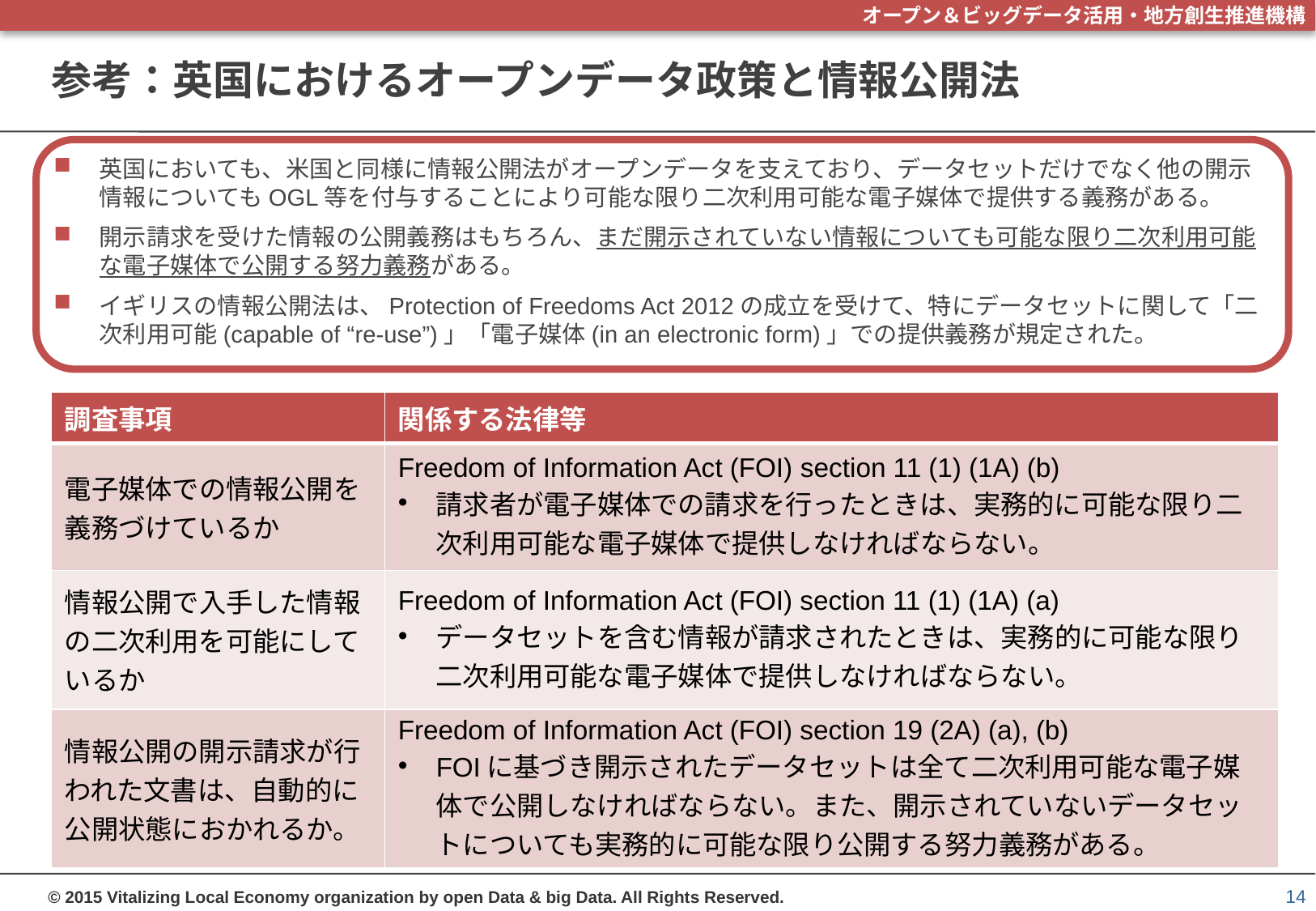

# 参考：英国におけるオープンデータ政策と情報公開法

英国においても、米国と同様に情報公開法がオープンデータを支えており、データセットだけでなく他の開示情報についてもOGL等を付与することにより可能な限り二次利用可能な電子媒体で提供する義務がある。
開示請求を受けた情報の公開義務はもちろん、まだ開示されていない情報についても可能な限り二次利用可能な電子媒体で公開する努力義務がある。
イギリスの情報公開法は、Protection of Freedoms Act 2012の成立を受けて、特にデータセットに関して「二次利用可能(capable of “re-use”)」「電子媒体(in an electronic form)」での提供義務が規定された。
| 調査事項 | 関係する法律等 |
| --- | --- |
| 電子媒体での情報公開を義務づけているか | Freedom of Information Act (FOI) section 11 (1) (1A) (b) 請求者が電子媒体での請求を行ったときは、実務的に可能な限り二次利用可能な電子媒体で提供しなければならない。 |
| 情報公開で入手した情報の二次利用を可能にしているか | Freedom of Information Act (FOI) section 11 (1) (1A) (a) データセットを含む情報が請求されたときは、実務的に可能な限り二次利用可能な電子媒体で提供しなければならない。 |
| 情報公開の開示請求が行われた文書は、自動的に公開状態におかれるか。 | Freedom of Information Act (FOI) section 19 (2A) (a), (b) FOIに基づき開示されたデータセットは全て二次利用可能な電子媒体で公開しなければならない。また、開示されていないデータセットについても実務的に可能な限り公開する努力義務がある。 |
14